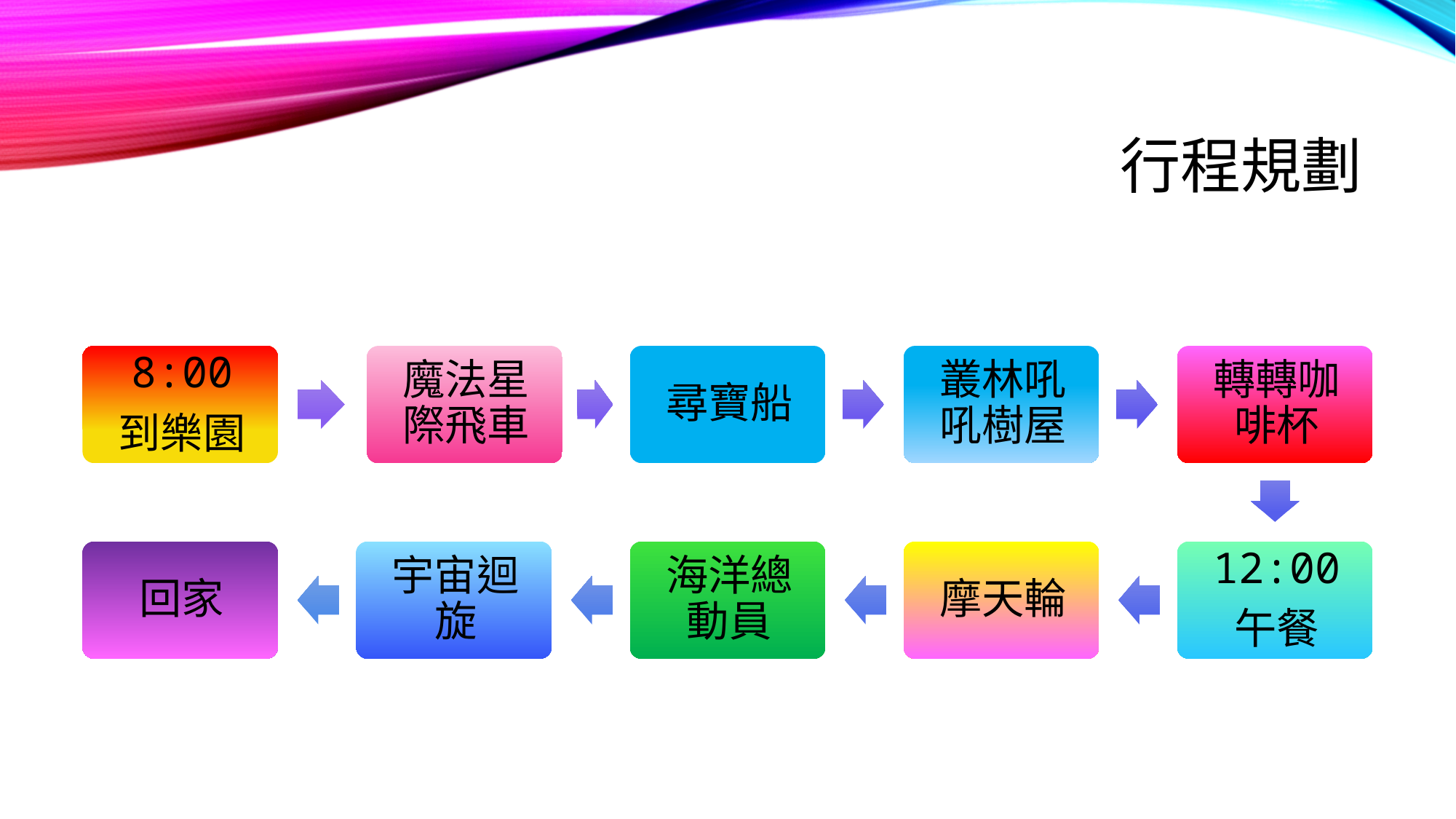

# 行程規劃
8:00
到樂園

魔法星際飛車

尋寶船

叢林吼吼樹屋

轉轉咖啡杯

12:00
午餐

摩天輪

海洋總動員

宇宙迴旋

回家